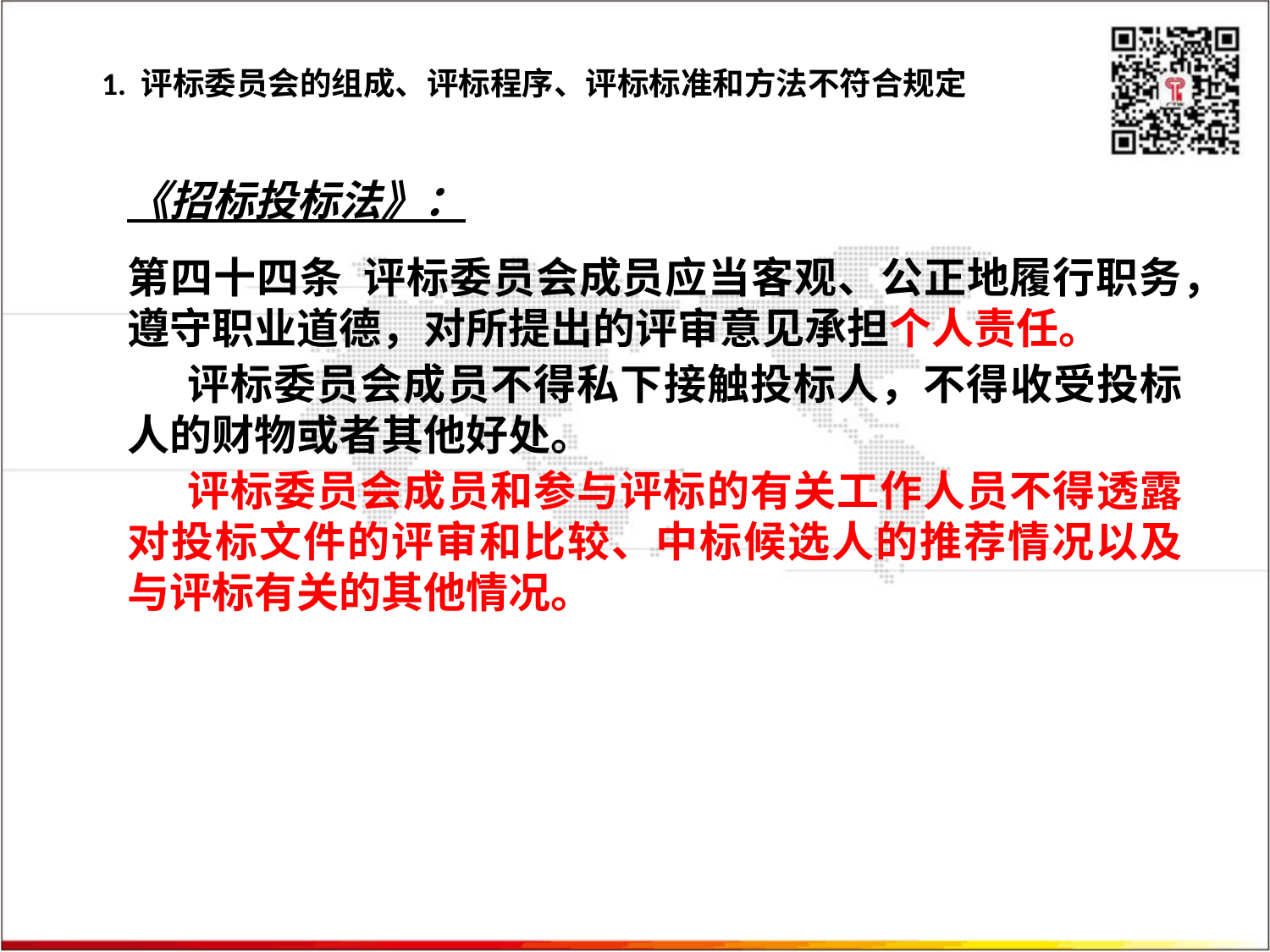

# 1. 评标委员会的组成、评标程序、评标标准和方法不符合规定
《招标投标法》：
第四十四条  评标委员会成员应当客观、公正地履行职务，遵守职业道德，对所提出的评审意见承担个人责任。
评标委员会成员不得私下接触投标人，不得收受投标人的财物或者其他好处。
评标委员会成员和参与评标的有关工作人员不得透露对投标文件的评审和比较、中标候选人的推荐情况以及与评标有关的其他情况。